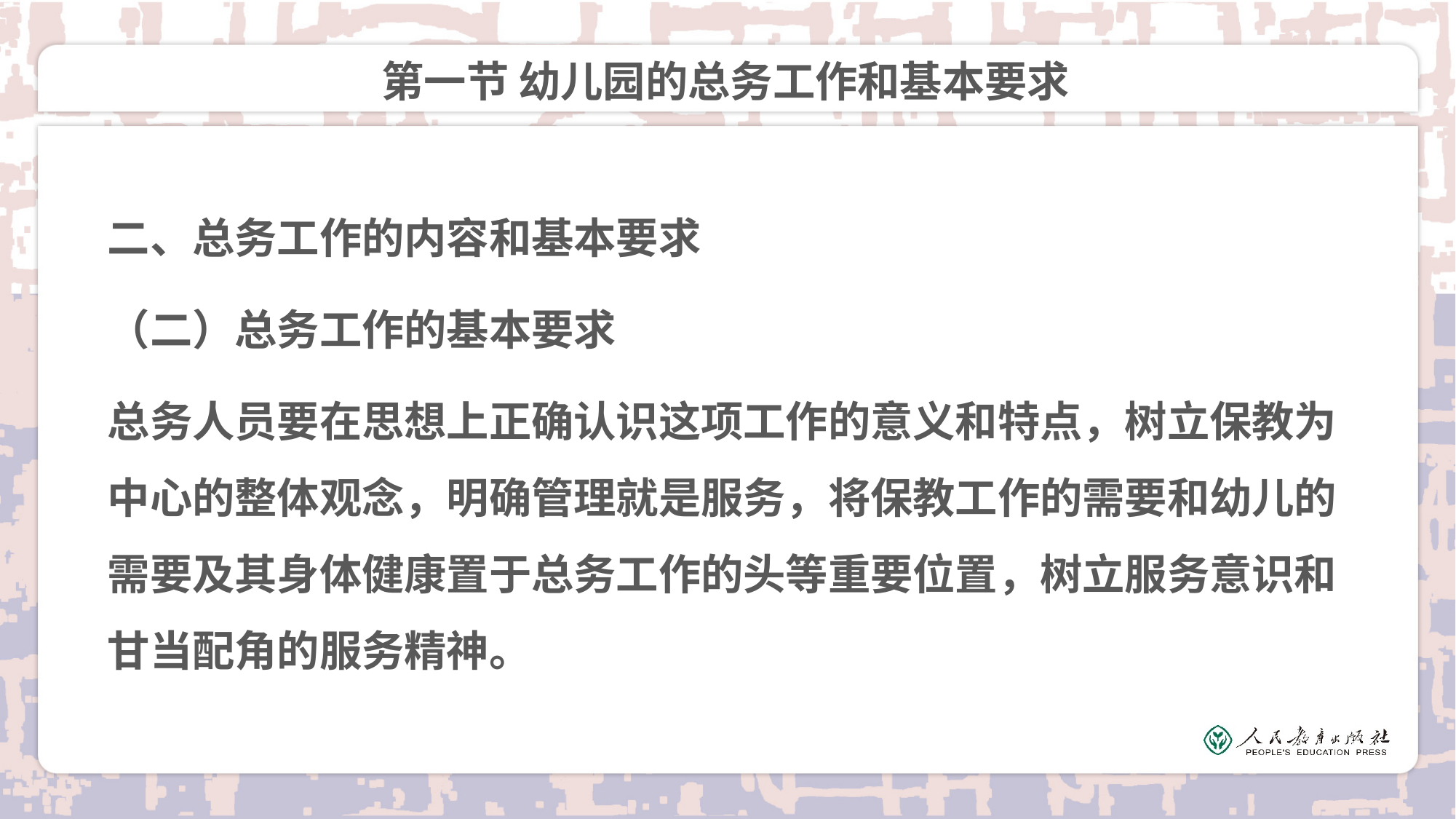

# 第一节 幼儿园的总务工作和基本要求
二、总务工作的内容和基本要求
（二）总务工作的基本要求
总务人员要在思想上正确认识这项工作的意义和特点，树立保教为中心的整体观念，明确管理就是服务，将保教工作的需要和幼儿的需要及其身体健康置于总务工作的头等重要位置，树立服务意识和甘当配角的服务精神。